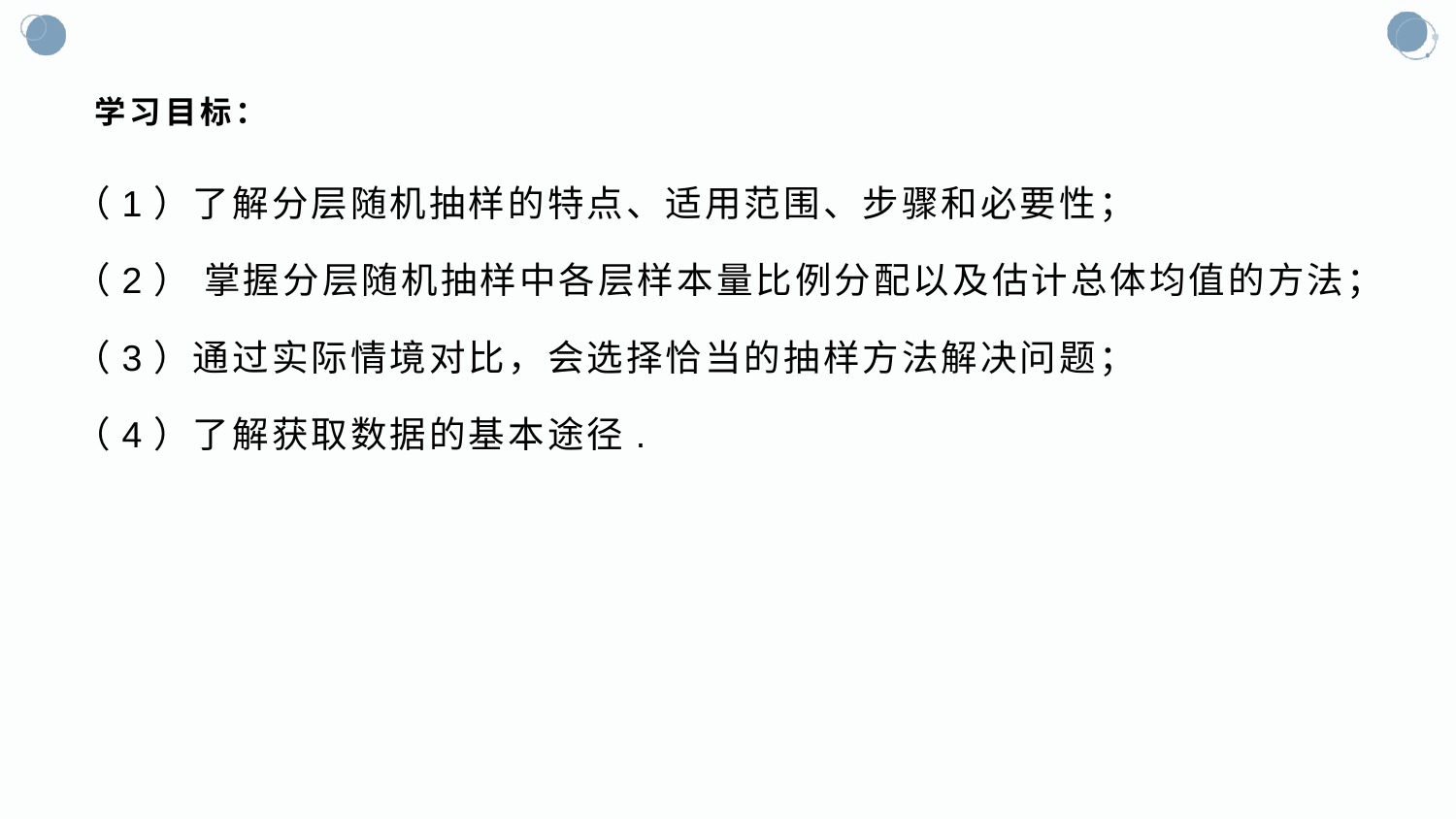

# 学习目标：
（1）了解分层随机抽样的特点、适用范围、步骤和必要性；
（2） 掌握分层随机抽样中各层样本量比例分配以及估计总体均值的方法；
（3）通过实际情境对比，会选择恰当的抽样方法解决问题；
（4）了解获取数据的基本途径.